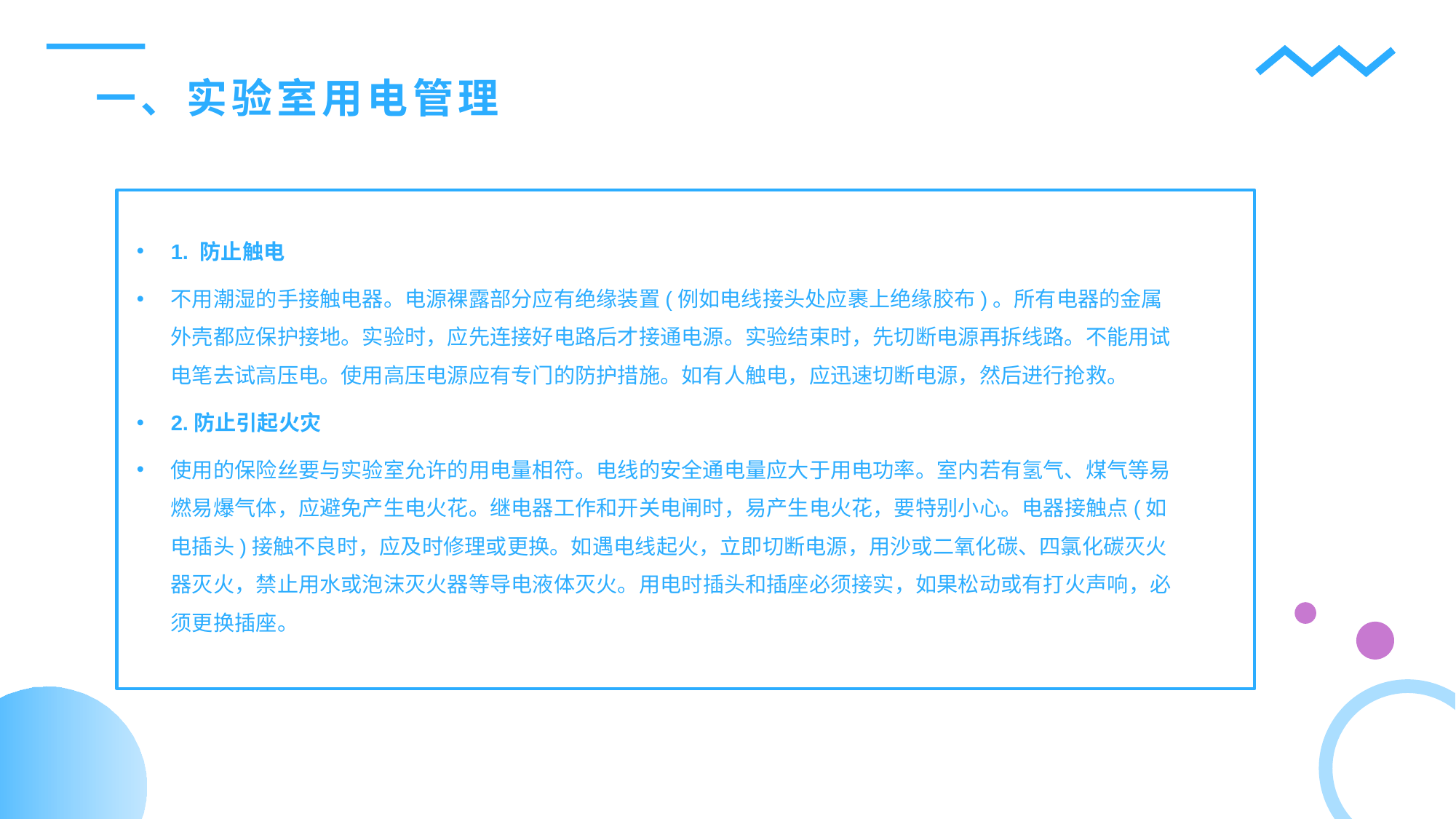

一、实验室用电管理

1. 防止触电
不用潮湿的手接触电器。电源裸露部分应有绝缘装置(例如电线接头处应裹上绝缘胶布)。所有电器的金属外壳都应保护接地。实验时，应先连接好电路后才接通电源。实验结束时，先切断电源再拆线路。不能用试电笔去试高压电。使用高压电源应有专门的防护措施。如有人触电，应迅速切断电源，然后进行抢救。
2.防止引起火灾
使用的保险丝要与实验室允许的用电量相符。电线的安全通电量应大于用电功率。室内若有氢气、煤气等易燃易爆气体，应避免产生电火花。继电器工作和开关电闸时，易产生电火花，要特别小心。电器接触点(如电插头)接触不良时，应及时修理或更换。如遇电线起火，立即切断电源，用沙或二氧化碳、四氯化碳灭火器灭火，禁止用水或泡沫灭火器等导电液体灭火。用电时插头和插座必须接实，如果松动或有打火声响，必须更换插座。